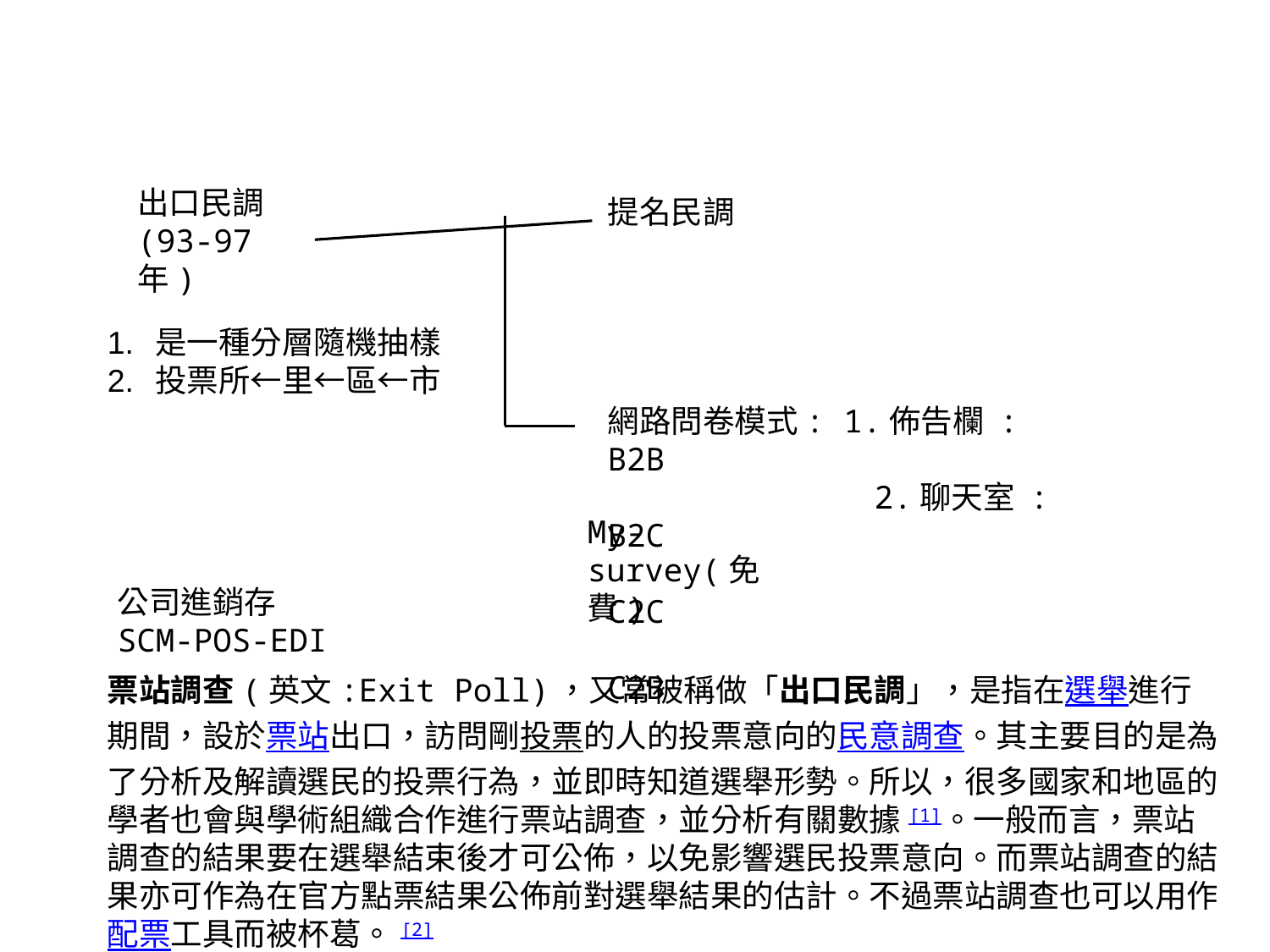

出口民調
(93-97年)
提名民調
是一種分層隨機抽樣
投票所←里←區←市
網路問卷模式: 1.佈告欄 : B2B
              2.聊天室 : B2C
                         C2C
                         C2B
My-survey(免費)
公司進銷存
SCM-POS-EDI
票站調查(英文:Exit Poll)，又常被稱做「出口民調」，是指在選舉進行期間，設於票站出口，訪問剛投票的人的投票意向的民意調查。其主要目的是為了分析及解讀選民的投票行為，並即時知道選舉形勢。所以，很多國家和地區的學者也會與學術組織合作進行票站調查，並分析有關數據[1]。一般而言，票站調查的結果要在選舉結束後才可公佈，以免影響選民投票意向。而票站調查的結果亦可作為在官方點票結果公佈前對選舉結果的估計。不過票站調查也可以用作配票工具而被杯葛。[2]